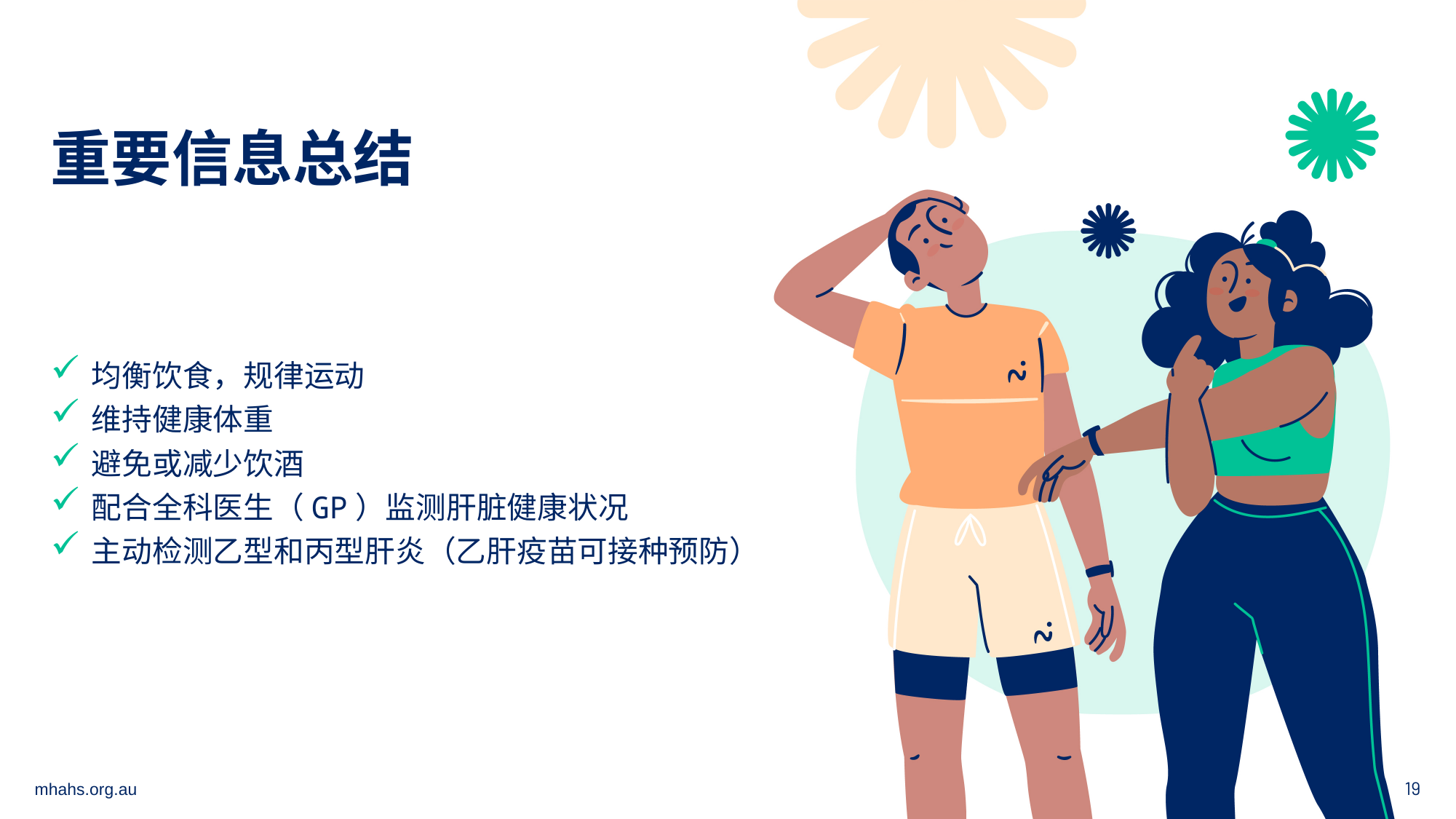

重要信息总结
均衡饮食，规律运动
维持健康体重
避免或减少饮酒
配合全科医生（GP）监测肝脏健康状况
主动检测乙型和丙型肝炎（乙肝疫苗可接种预防）
mhahs.org.au
19